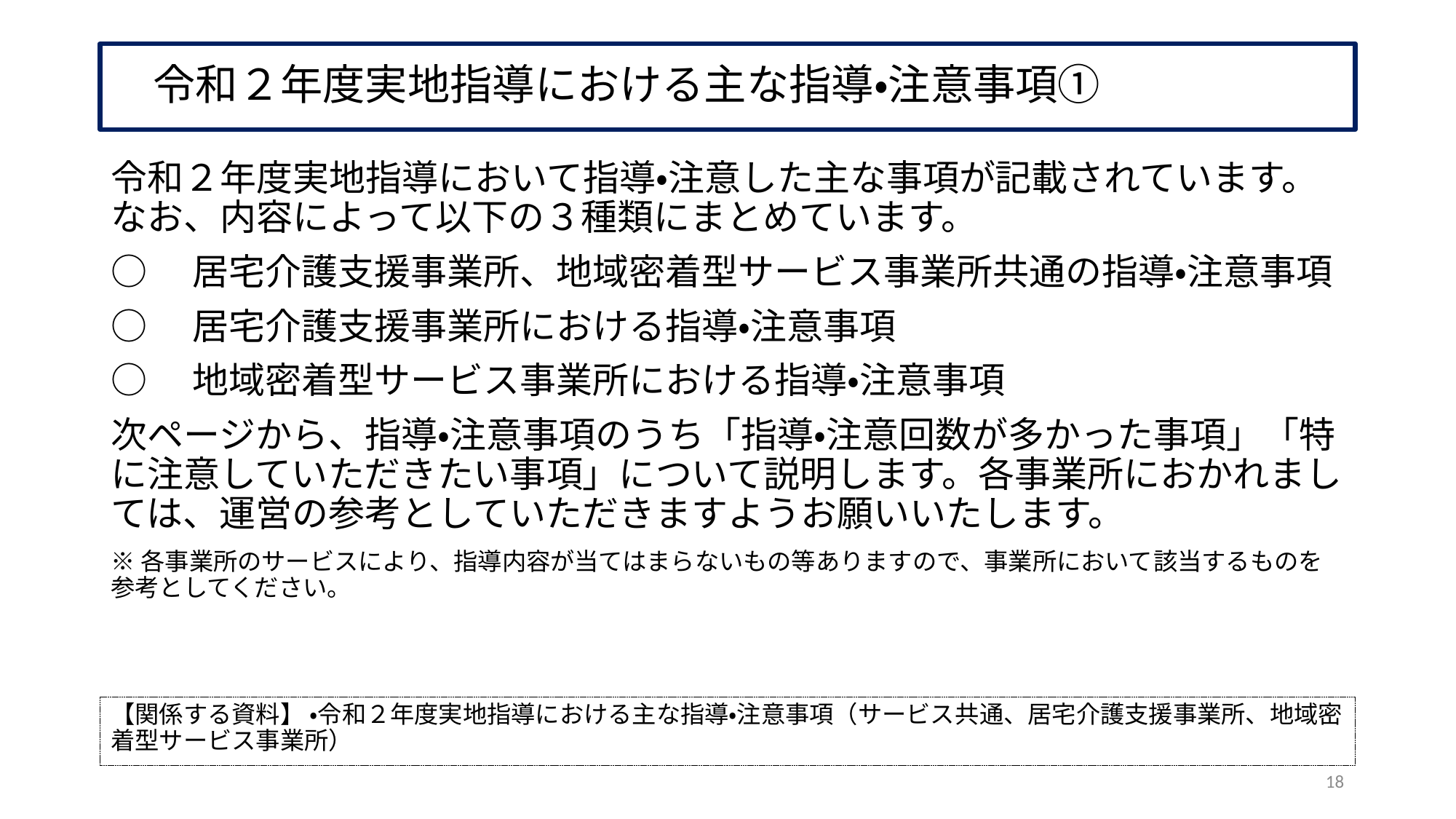

# 令和２年度実地指導における主な指導・注意事項①
令和２年度実地指導において指導・注意した主な事項が記載されています。なお、内容によって以下の３種類にまとめています。
○　居宅介護支援事業所、地域密着型サービス事業所共通の指導・注意事項
○　居宅介護支援事業所における指導・注意事項
○　地域密着型サービス事業所における指導・注意事項
次ページから、指導・注意事項のうち「指導・注意回数が多かった事項」「特に注意していただきたい事項」について説明します。各事業所におかれましては、運営の参考としていただきますようお願いいたします。
※各事業所のサービスにより、指導内容が当てはまらないもの等ありますので、事業所において該当するものを参考としてください。
【関係する資料】 ・令和２年度実地指導における主な指導・注意事項（サービス共通、居宅介護支援事業所、地域密着型サービス事業所）
18